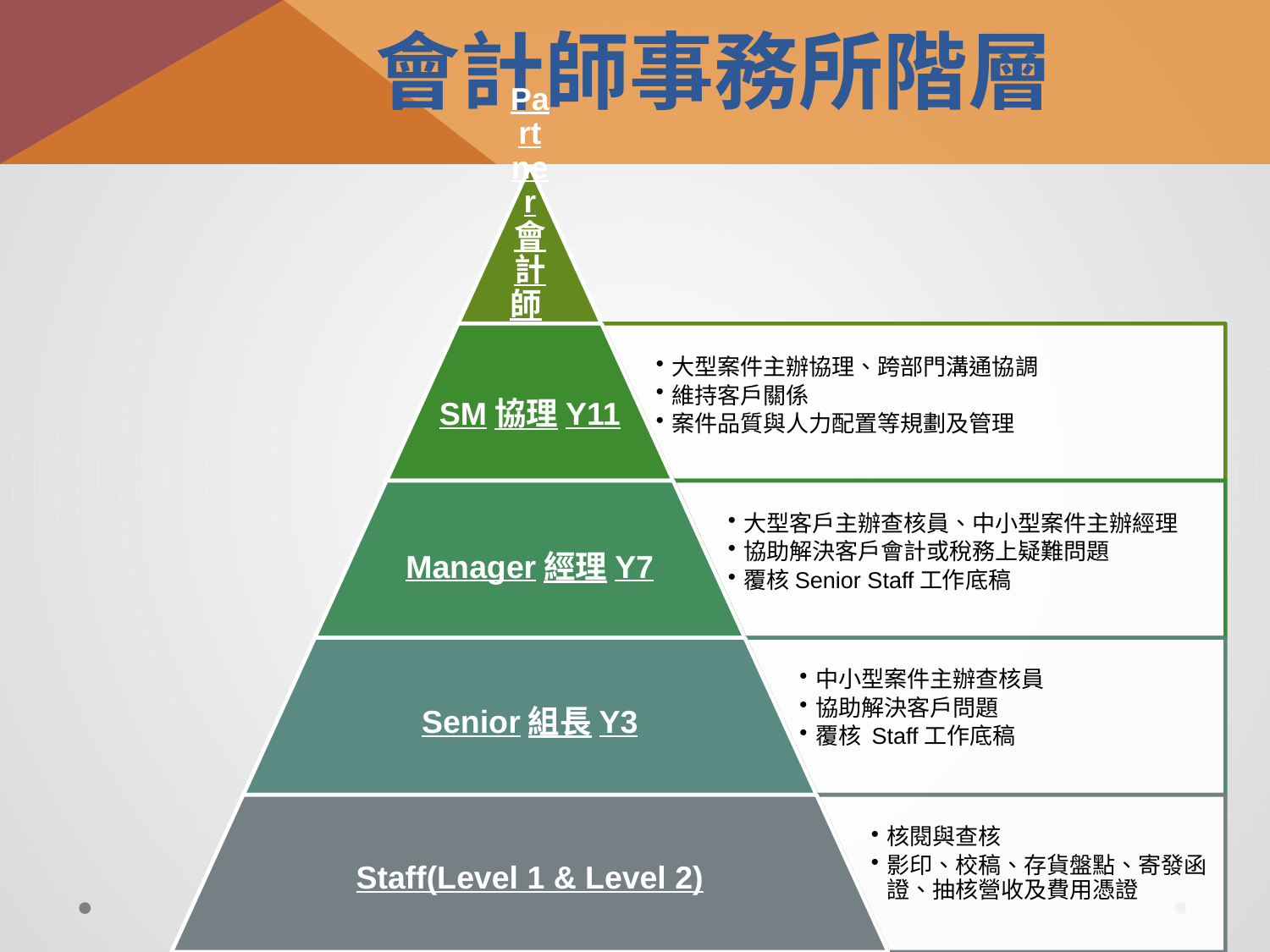

會計師事務所階層
Partner 會計師/合夥人
大型案件主辦協理、跨部門溝通協調
維持客戶關係
案件品質與人力配置等規劃及管理
SM協理Y11
大型客戶主辦查核員、中小型案件主辦經理
協助解決客戶會計或稅務上疑難問題
覆核Senior Staff工作底稿
Manager經理Y7
中小型案件主辦查核員
協助解決客戶問題
覆核 Staff工作底稿
Senior組長Y3
核閱與查核
影印、校稿、存貨盤點、寄發函證、抽核營收及費用憑證
Staff(Level 1 & Level 2)